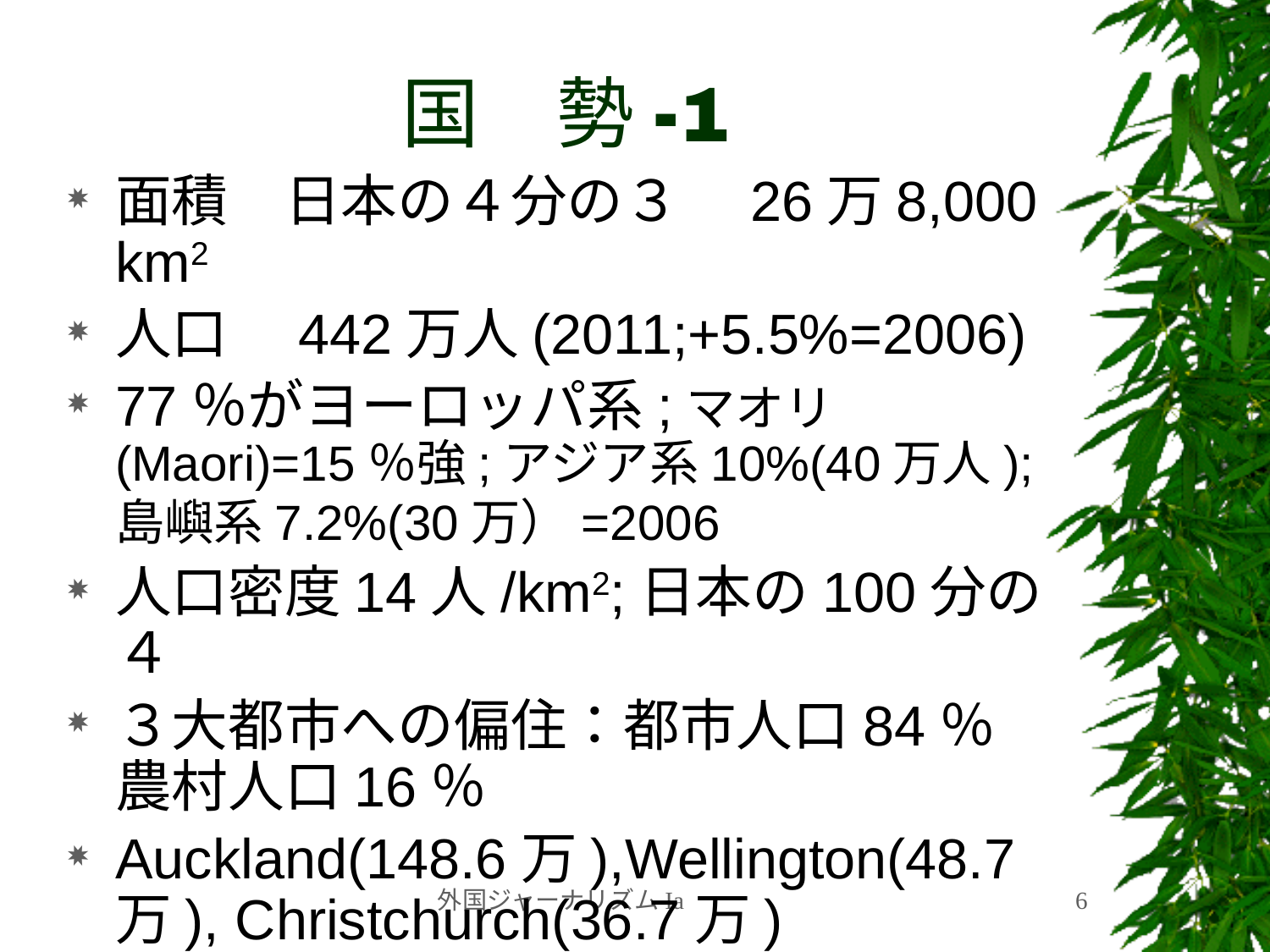

# 国　勢-1
面積　日本の４分の３　26万8,000 km2
人口　442万人(2011;+5.5%=2006)
77％がヨーロッパ系;マオリ(Maori)=15％強;アジア系10%(40万人);島嶼系7.2%(30万）=2006
人口密度14人/km2;日本の100分の４
３大都市への偏住：都市人口84％　農村人口16％
Auckland(148.6万),Wellington(48.7万), Christchurch(36.7万)
外国ジャーナリズムIa
6